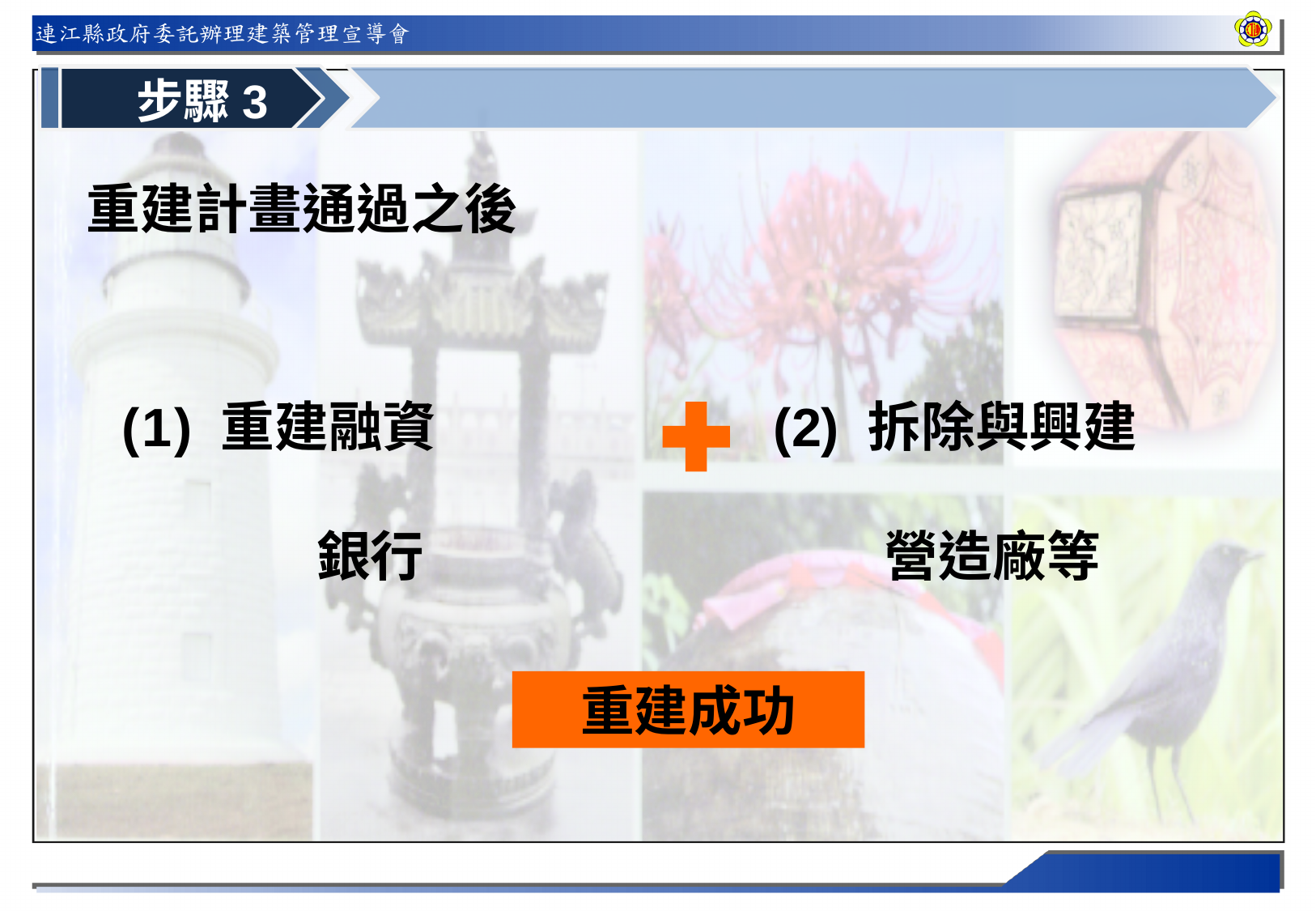

步驟3

重建計畫通過之後
重建融資

銀行
(2) 拆除與興建

營造廠等

重建成功